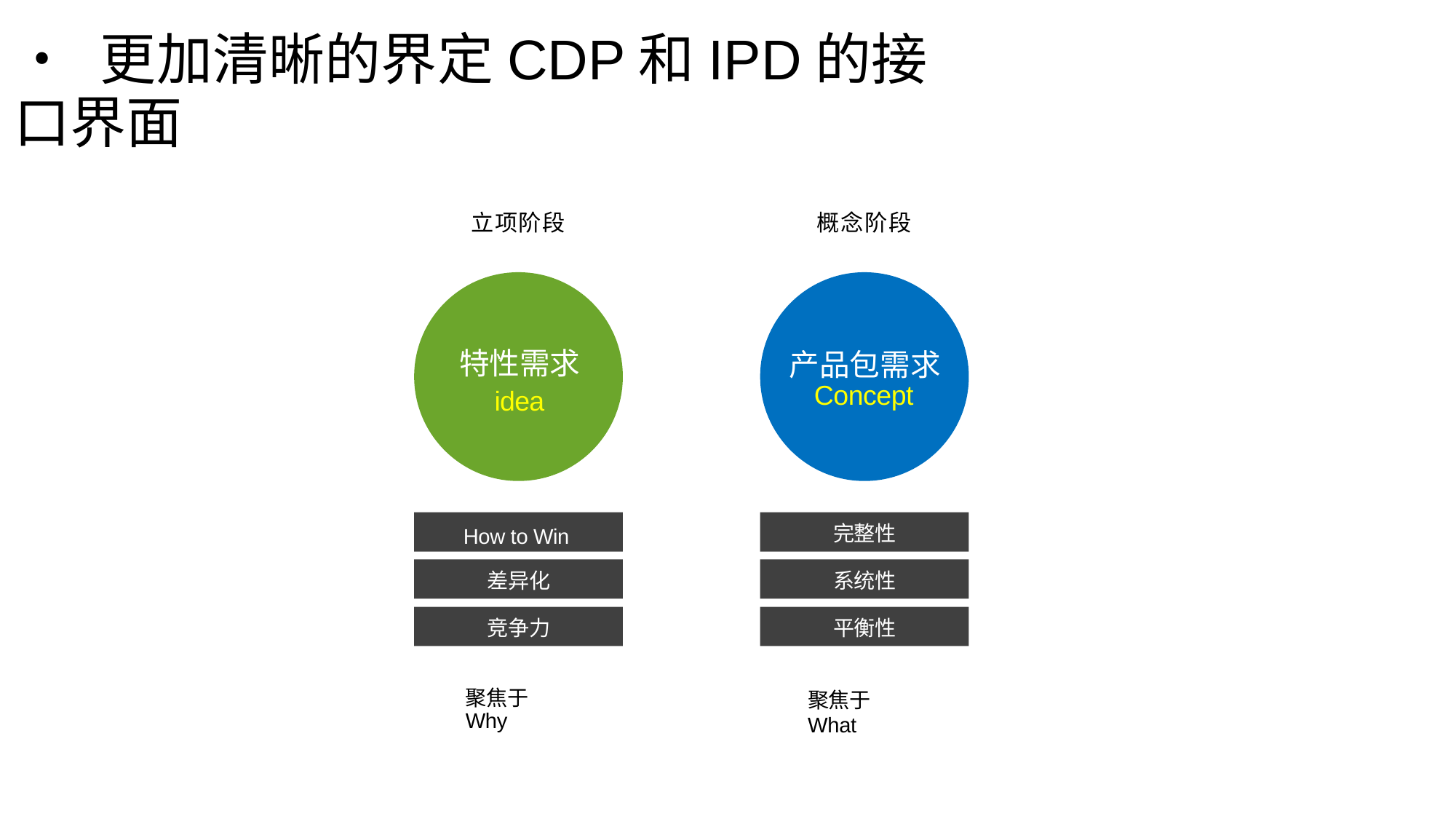

• 更加清晰的界定CDP和IPD的接口界面

立项阶段

概念阶段

特性需求
idea

产品包需求
Concept

How to Win

完整性

差异化

系统性

竞争力

平衡性

聚焦于Why

聚焦于What